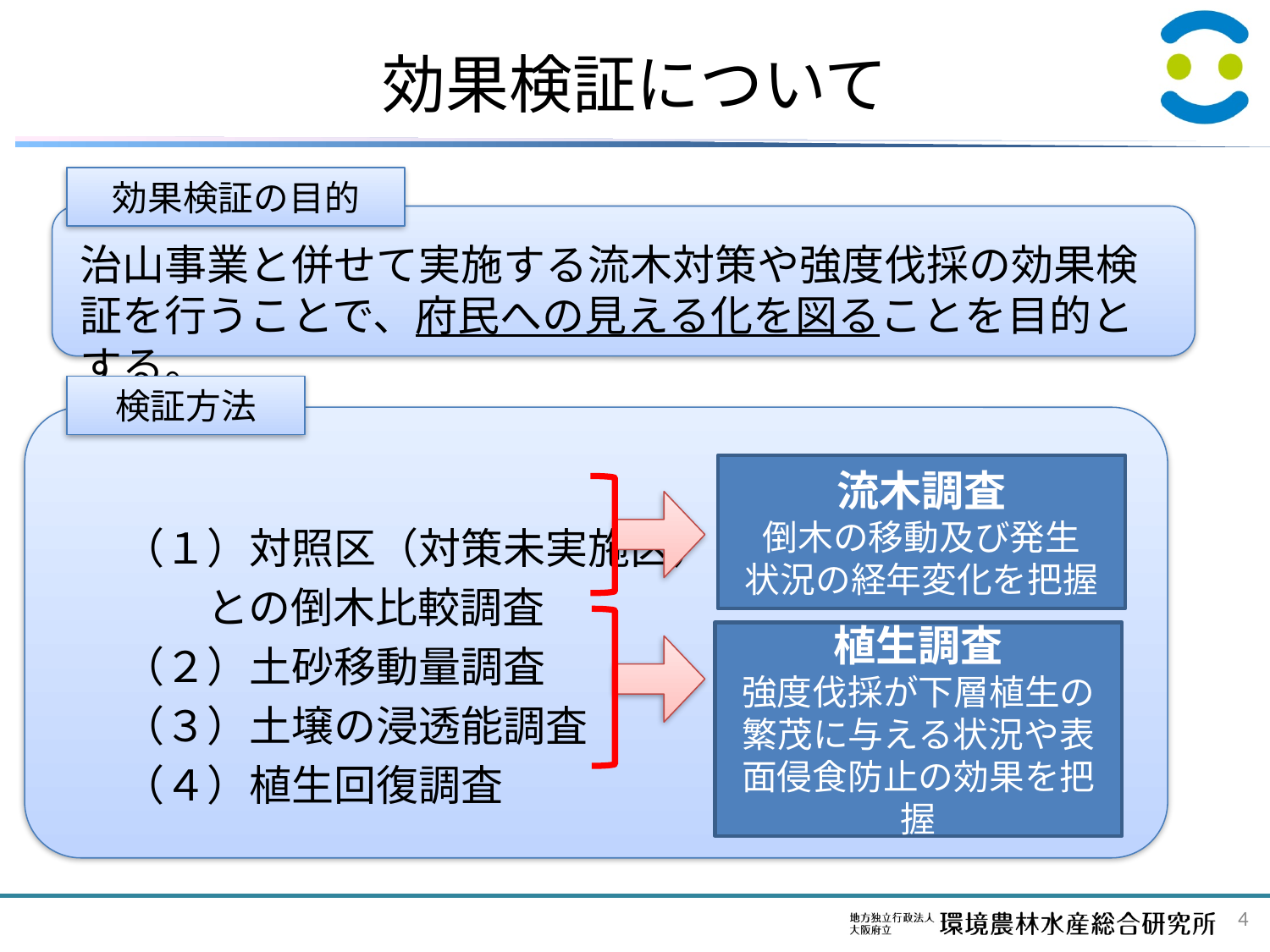

# 効果検証について
効果検証の目的

治山事業と併せて実施する流木対策や強度伐採の効果検証を行うことで、府民への見える化を図ることを目的とする。

　（１）対照区（対策未実施区）
　　　との倒木比較調査
　（２）土砂移動量調査
　（３）土壌の浸透能調査
　（４）植生回復調査

検証方法

流木調査
倒木の移動及び発生
状況の経年変化を把握

植生調査
強度伐採が下層植生の繁茂に与える状況や表面侵食防止の効果を把握

4